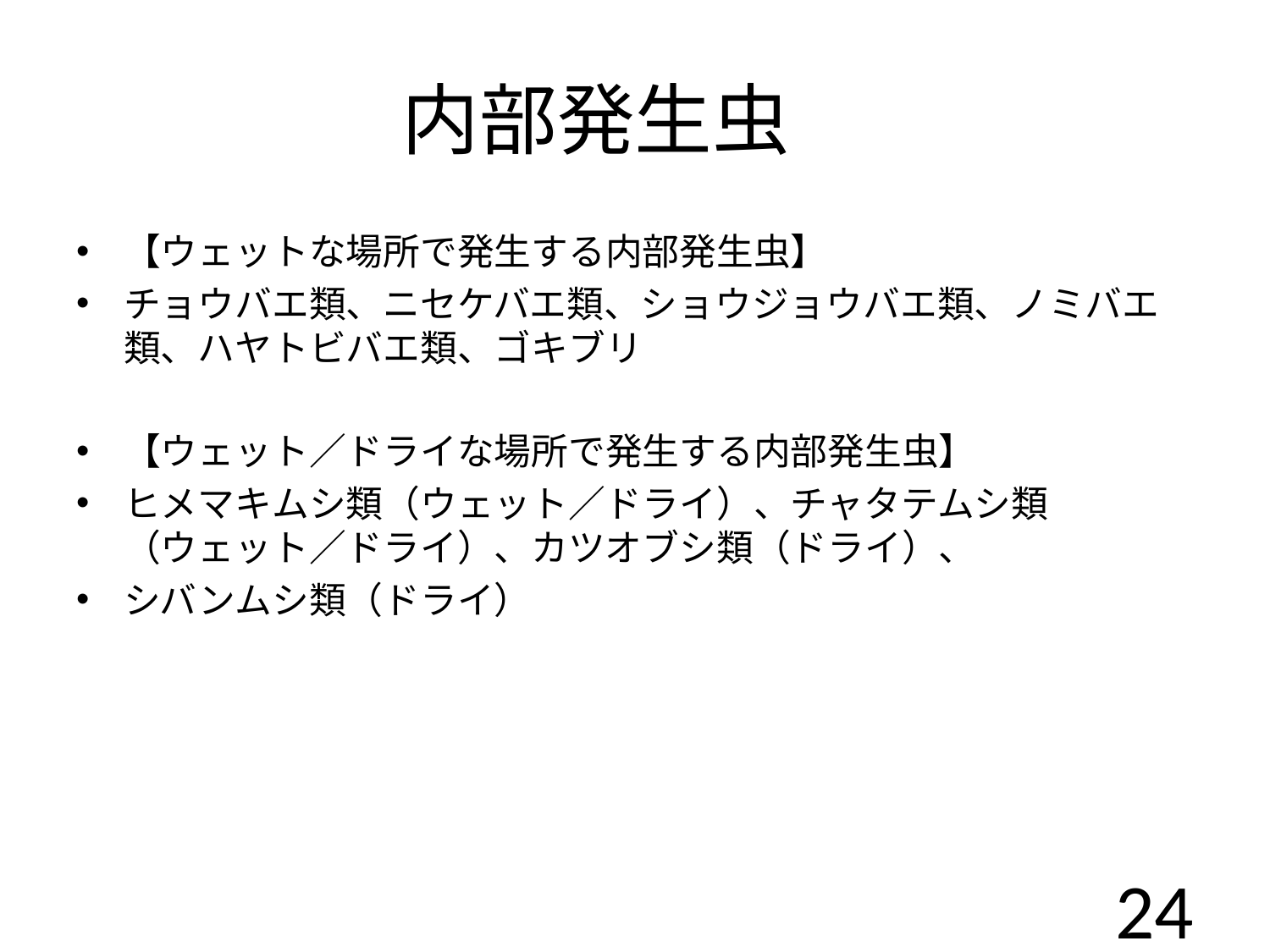

# 内部発生虫
【ウェットな場所で発生する内部発生虫】
チョウバエ類、ニセケバエ類、ショウジョウバエ類、ノミバエ類、ハヤトビバエ類、ゴキブリ

【ウェット／ドライな場所で発生する内部発生虫】
ヒメマキムシ類（ウェット／ドライ）、チャタテムシ類（ウェット／ドライ）、カツオブシ類（ドライ）、
シバンムシ類（ドライ）

24